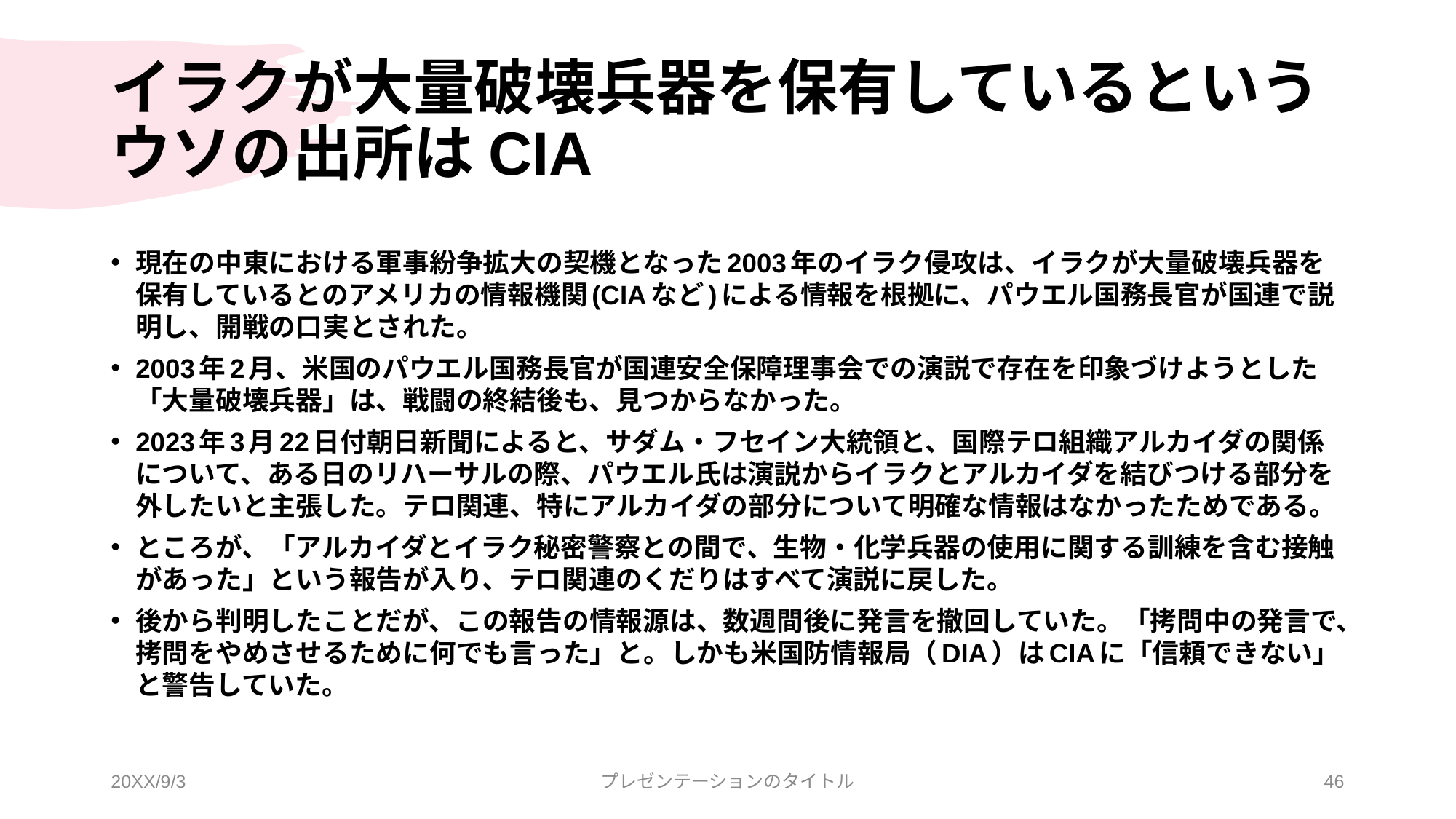

# イラクが大量破壊兵器を保有しているというウソの出所はCIA
現在の中東における軍事紛争拡大の契機となった2003年のイラク侵攻は、イラクが大量破壊兵器を保有しているとのアメリカの情報機関(CIAなど)による情報を根拠に、パウエル国務長官が国連で説明し、開戦の口実とされた。
2003年2月、米国のパウエル国務長官が国連安全保障理事会での演説で存在を印象づけようとした「大量破壊兵器」は、戦闘の終結後も、見つからなかった。
2023年3月22日付朝日新聞によると、サダム・フセイン大統領と、国際テロ組織アルカイダの関係について、ある日のリハーサルの際、パウエル氏は演説からイラクとアルカイダを結びつける部分を外したいと主張した。テロ関連、特にアルカイダの部分について明確な情報はなかったためである。
ところが、「アルカイダとイラク秘密警察との間で、生物・化学兵器の使用に関する訓練を含む接触があった」という報告が入り、テロ関連のくだりはすべて演説に戻した。
後から判明したことだが、この報告の情報源は、数週間後に発言を撤回していた。「拷問中の発言で、拷問をやめさせるために何でも言った」と。しかも米国防情報局（DIA）はCIAに「信頼できない」と警告していた。

20XX/9/3
プレゼンテーションのタイトル
46